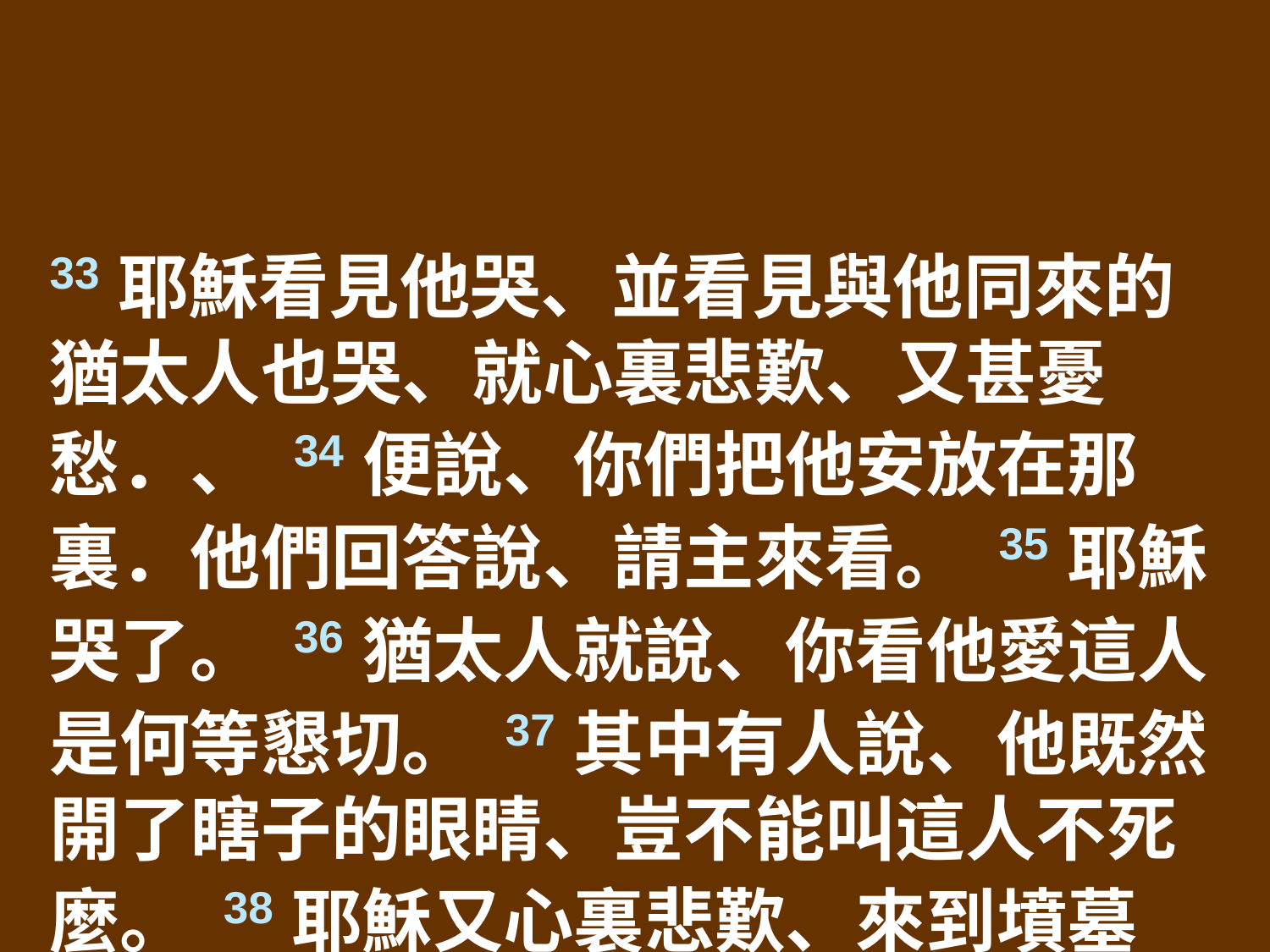

33耶穌看見他哭、並看見與他同來的猶太人也哭、就心裏悲歎、又甚憂愁．、 34便說、你們把他安放在那裏．他們回答說、請主來看。 35耶穌哭了。 36猶太人就說、你看他愛這人是何等懇切。 37其中有人說、他既然開了瞎子的眼睛、豈不能叫這人不死麼。 38耶穌又心裏悲歎、來到墳墓前．那墳墓是個洞、有一塊石頭擋著。